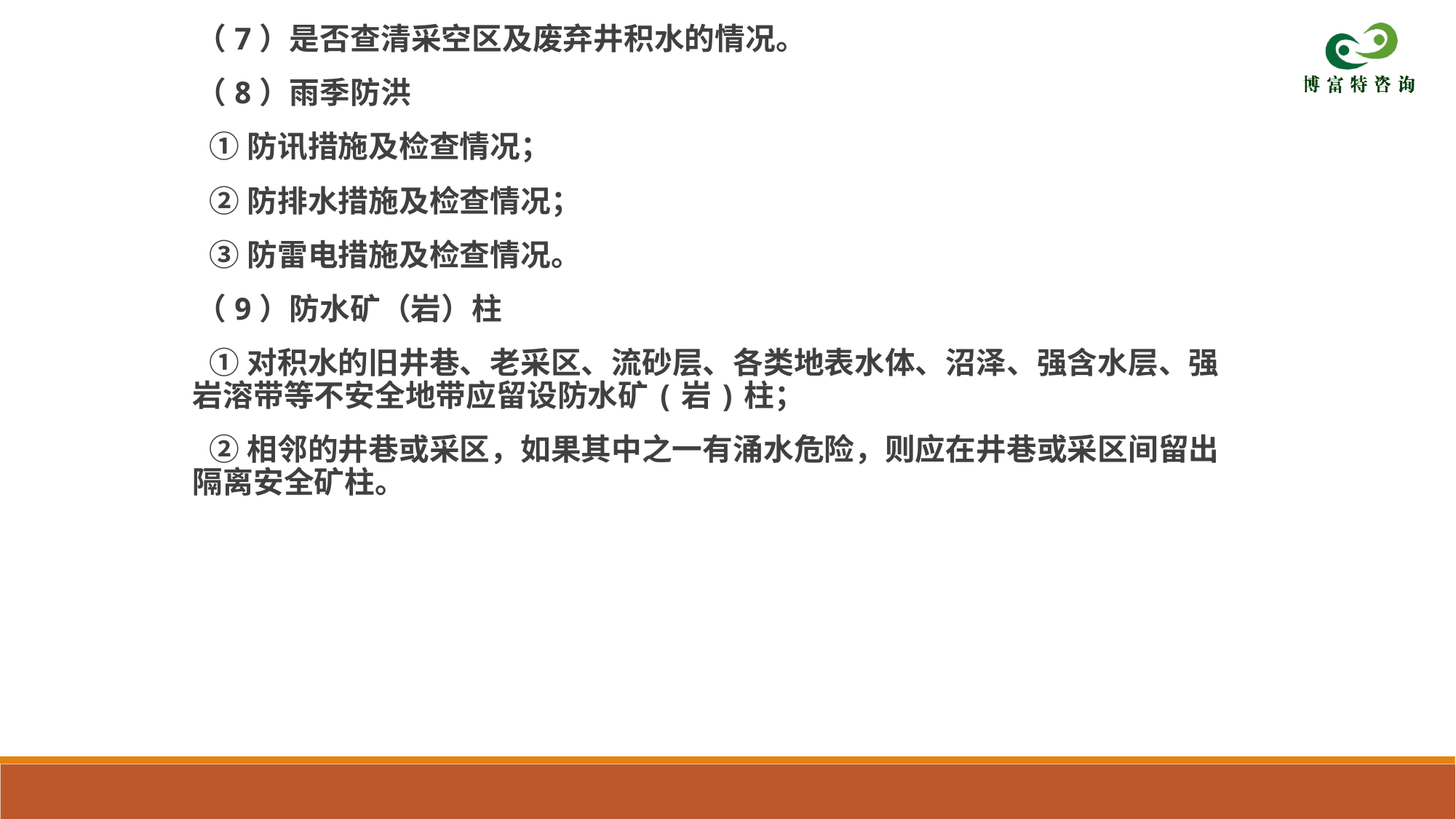

（7）是否查清采空区及废弃井积水的情况。
 （8）雨季防洪
    ①防讯措施及检查情况；
    ②防排水措施及检查情况；
    ③防雷电措施及检查情况。
 （9）防水矿（岩）柱
    ①对积水的旧井巷、老采区、流砂层、各类地表水体、沼泽、强含水层、强岩溶带等不安全地带应留设防水矿(岩)柱；
    ②相邻的井巷或采区，如果其中之一有涌水危险，则应在井巷或采区间留出隔离安全矿柱。